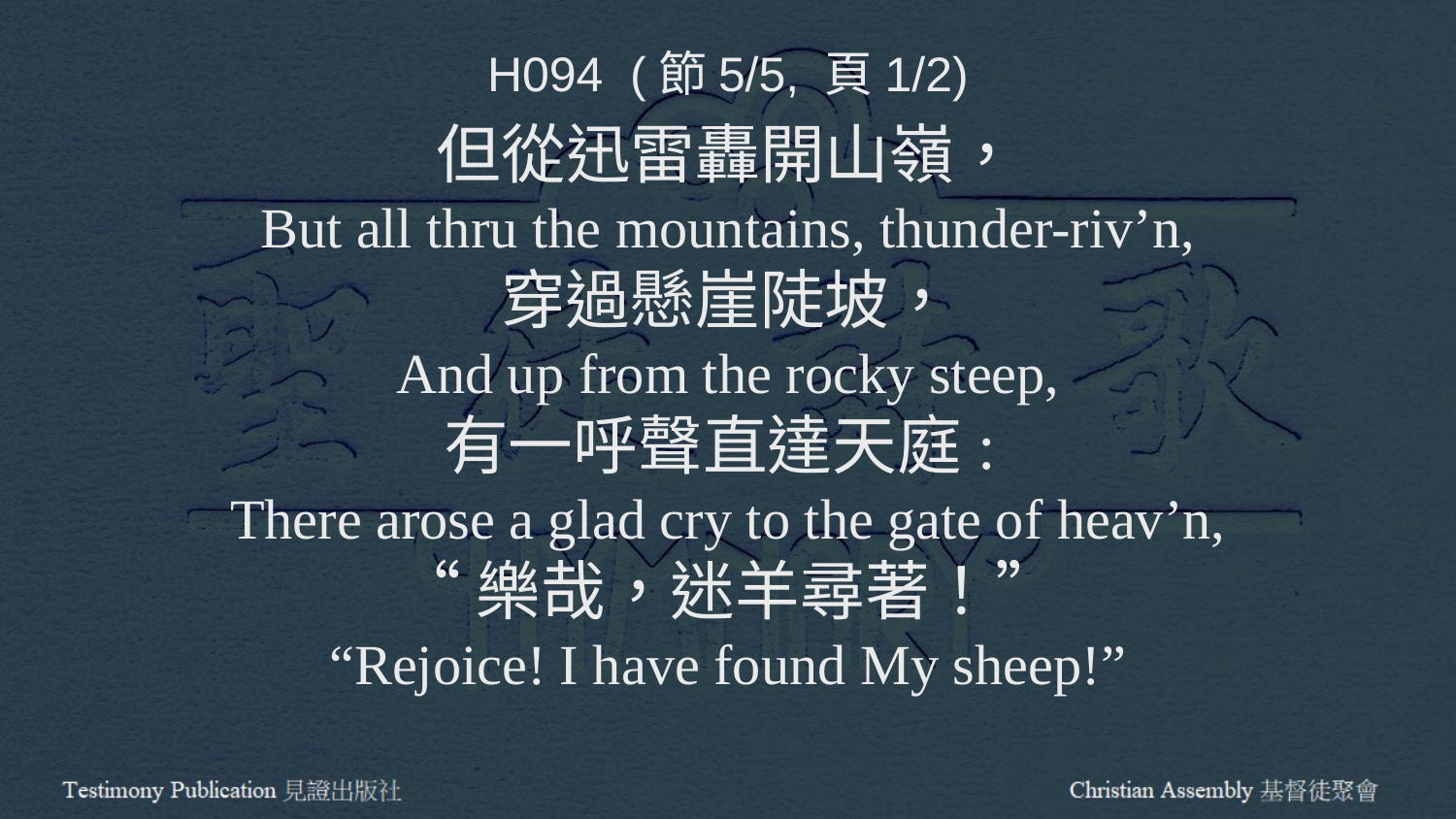

H094  (節5/5, 頁1/2)
但從迅雷轟開山嶺，
But all thru the mountains, thunder-riv’n,
穿過懸崖陡坡，
And up from the rocky steep,
有一呼聲直達天庭:
There arose a glad cry to the gate of heav’n,
“樂哉，迷羊尋著！”
“Rejoice! I have found My sheep!”